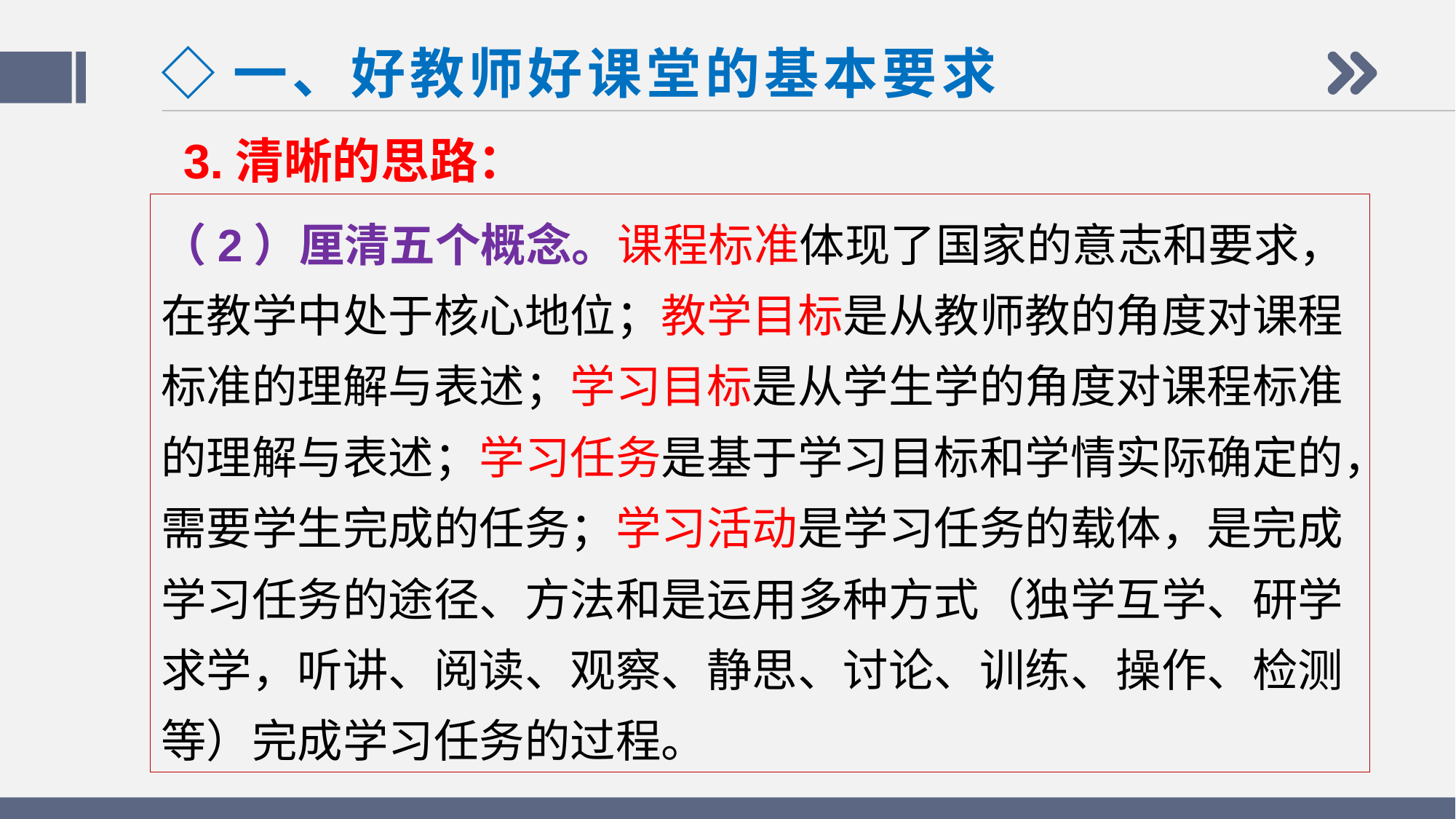

◇一、好教师好课堂的基本要求
3.清晰的思路：
（2）厘清五个概念。课程标准体现了国家的意志和要求，在教学中处于核心地位；教学目标是从教师教的角度对课程标准的理解与表述；学习目标是从学生学的角度对课程标准的理解与表述；学习任务是基于学习目标和学情实际确定的，需要学生完成的任务；学习活动是学习任务的载体，是完成学习任务的途径、方法和是运用多种方式（独学互学、研学求学，听讲、阅读、观察、静思、讨论、训练、操作、检测等）完成学习任务的过程。